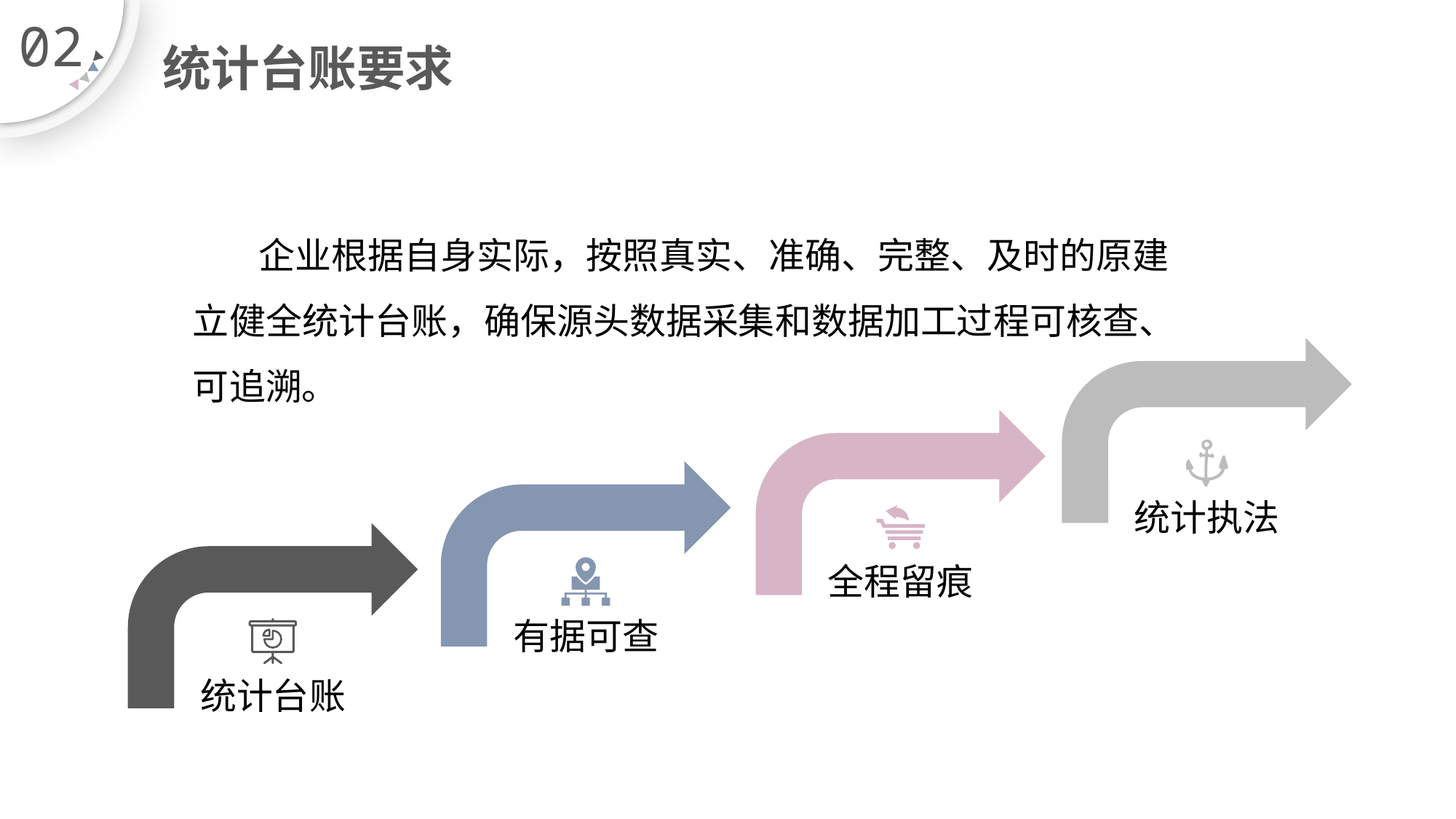

02
统计台账要求
       企业根据自身实际，按照真实、准确、完整、及时的原建立健全统计台账，确保源头数据采集和数据加工过程可核查、可追溯。

统计执法

全程留痕

有据可查

统计台账